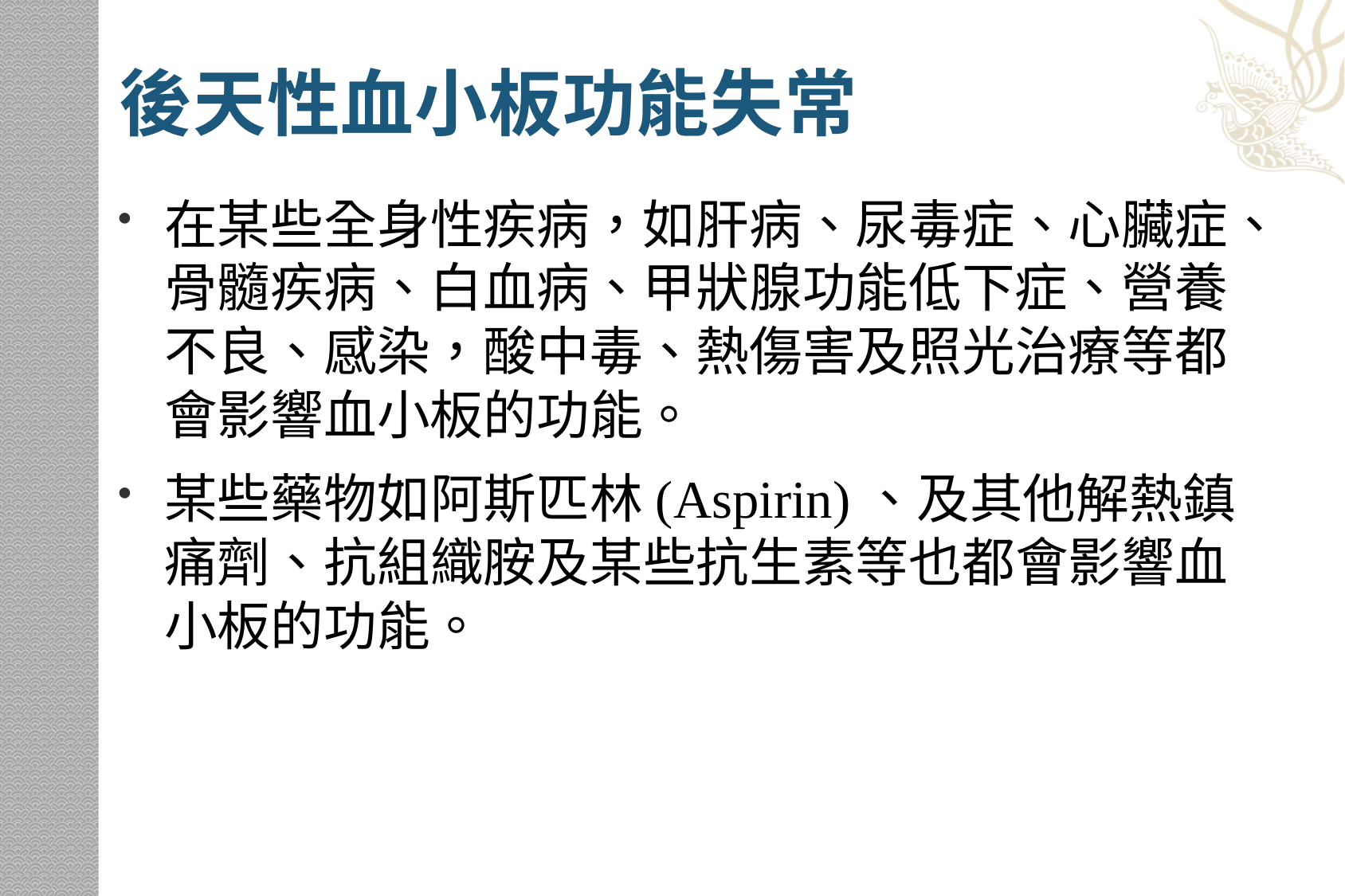

# 後天性血小板功能失常
在某些全身性疾病，如肝病、尿毒症、心臟症、骨髓疾病、白血病、甲狀腺功能低下症、營養不良、感染，酸中毒、熱傷害及照光治療等都會影響血小板的功能。
某些藥物如阿斯匹林(Aspirin)、及其他解熱鎮痛劑、抗組織胺及某些抗生素等也都會影響血小板的功能。